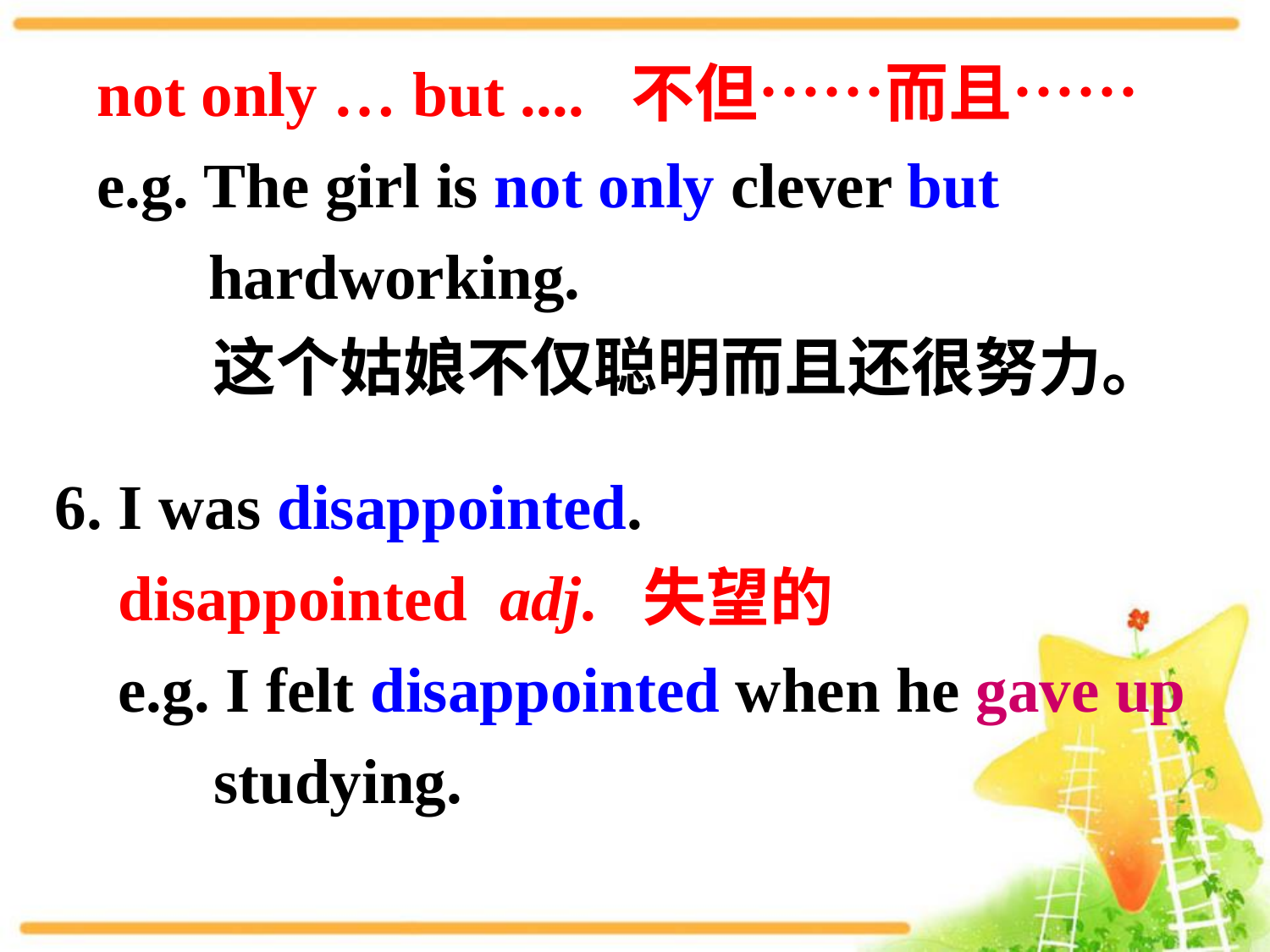

not only … but ....  不但……而且……
e.g. The girl is not only clever but
       hardworking.
       这个姑娘不仅聪明而且还很努力。
6. I was disappointed.
    disappointed  adj.  失望的
    e.g. I felt disappointed when he gave up
          studying.